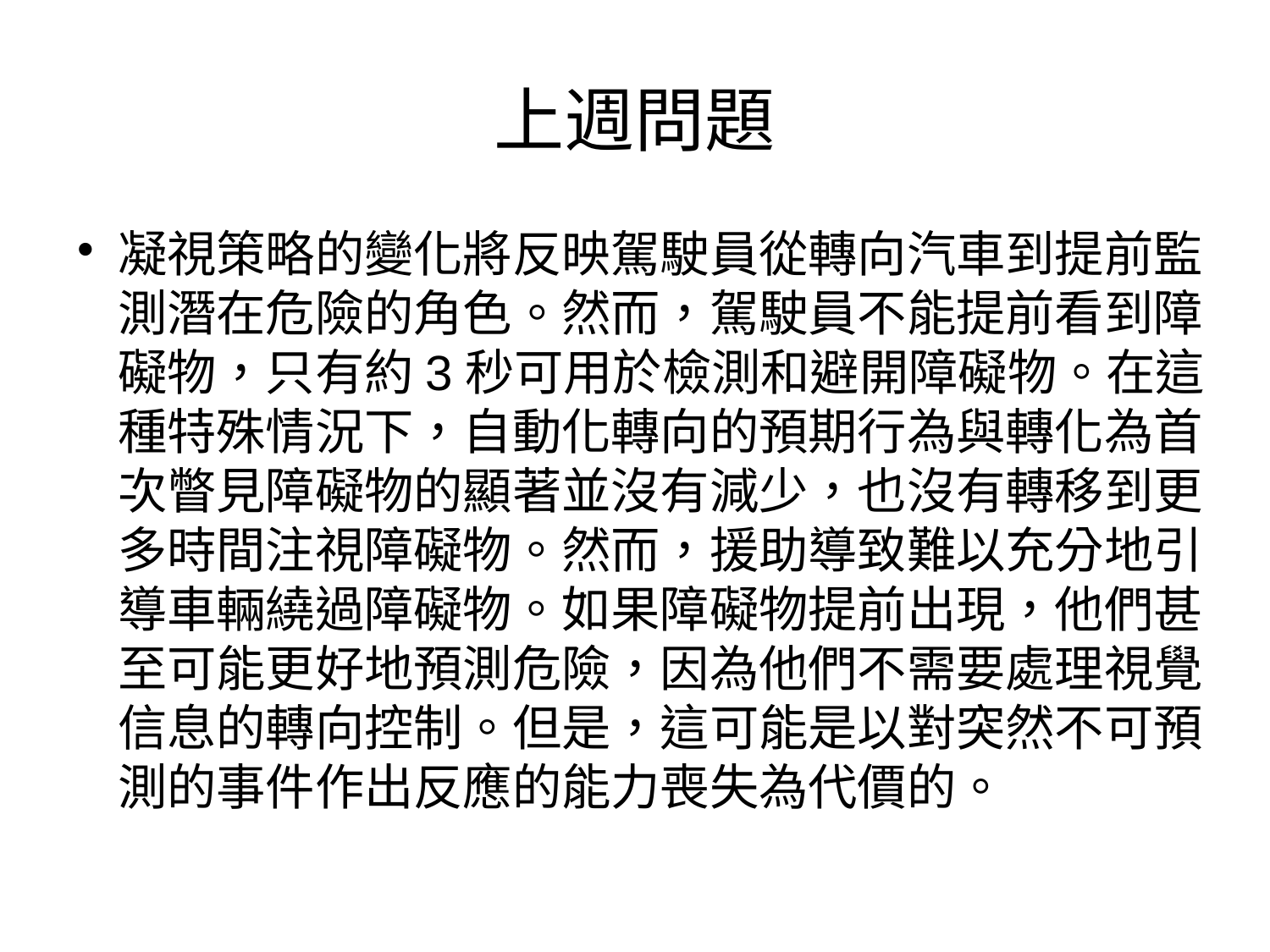

上週問題
凝視策略的變化將反映駕駛員從轉向汽車到提前監測潛在危險的角色。然而，駕駛員不能提前看到障礙物，只有約3秒可用於檢測和避開障礙物。在這種特殊情況下，自動化轉向的預期行為與轉化為首次瞥見障礙物的顯著並沒有減少，也沒有轉移到更多時間注視障礙物。然而，援助導致難以充分地引導車輛繞過障礙物。如果障礙物提前出現，他們甚至可能更好地預測危險，因為他們不需要處理視覺信息的轉向控制。但是，這可能是以對突然不可預測的事件作出反應的能力喪失為代價的。